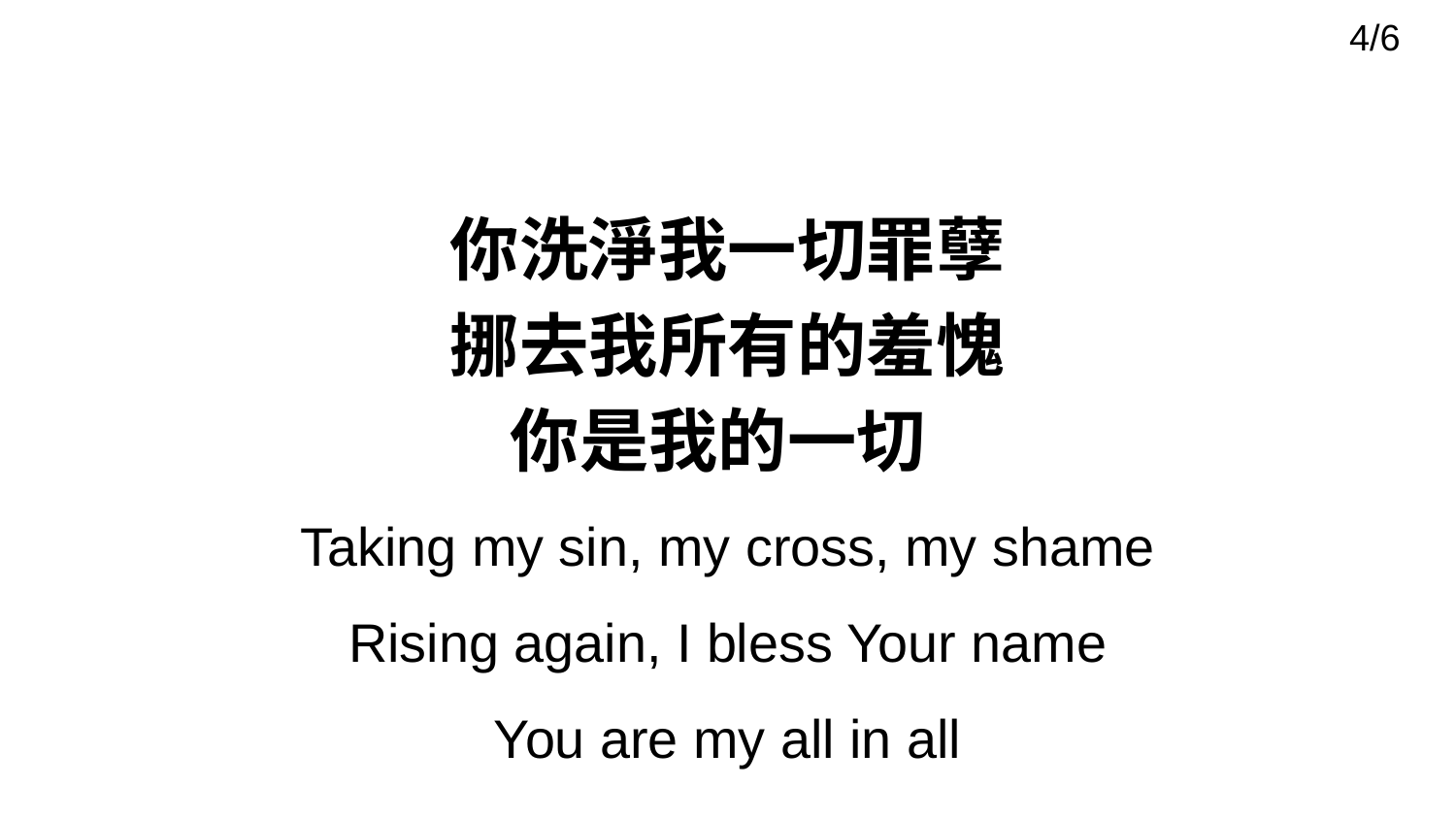

# 4/6
你洗淨我一切罪孽
挪去我所有的羞愧
你是我的一切
Taking my sin, my cross, my shame
Rising again, I bless Your name
You are my all in all